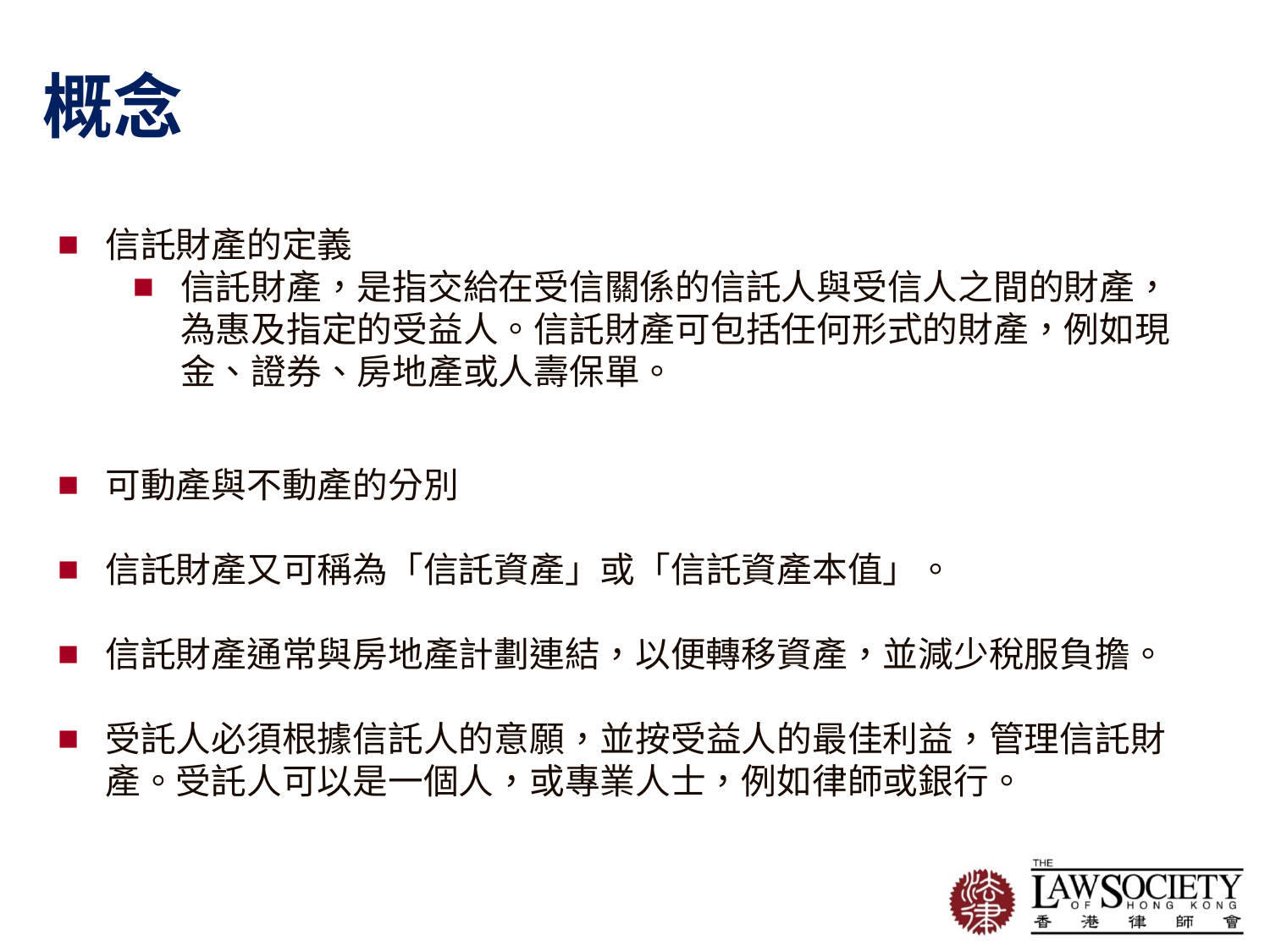

概念
信託財產的定義
信託財產，是指交給在受信關係的信託人與受信人之間的財產，為惠及指定的受益人。信託財產可包括任何形式的財產，例如現金、證券、房地產或人壽保單。

可動產與不動產的分別

信託財產又可稱為「信託資產」或「信託資產本值」。

信託財產通常與房地產計劃連結，以便轉移資產，並減少稅服負擔。

受託人必須根據信託人的意願，並按受益人的最佳利益，管理信託財產。受託人可以是一個人，或專業人士，例如律師或銀行。